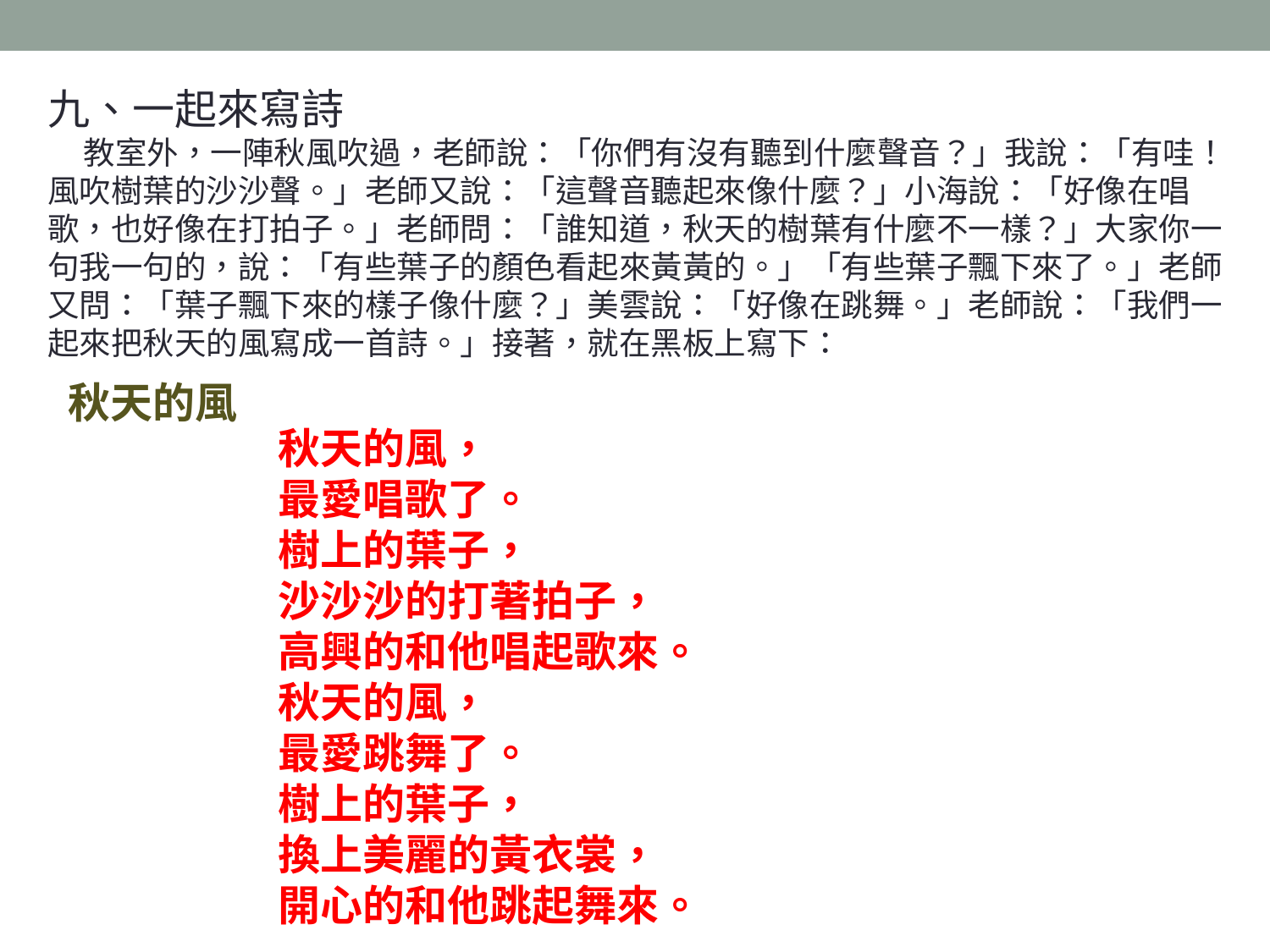

九、一起來寫詩
    教室外，一陣秋風吹過，老師說：「你們有沒有聽到什麼聲音？」我說：「有哇！風吹樹葉的沙沙聲。」老師又說：「這聲音聽起來像什麼？」小海說：「好像在唱歌，也好像在打拍子。」老師問：「誰知道，秋天的樹葉有什麼不一樣？」大家你一句我一句的，說：「有些葉子的顏色看起來黃黃的。」「有些葉子飄下來了。」老師又問：「葉子飄下來的樣子像什麼？」美雲說：「好像在跳舞。」老師說：「我們一起來把秋天的風寫成一首詩。」接著，就在黑板上寫下：
秋天的風
秋天的風，
最愛唱歌了。
樹上的葉子，
沙沙沙的打著拍子，
高興的和他唱起歌來。
秋天的風，
最愛跳舞了。
樹上的葉子，
換上美麗的黃衣裳，
開心的和他跳起舞來。